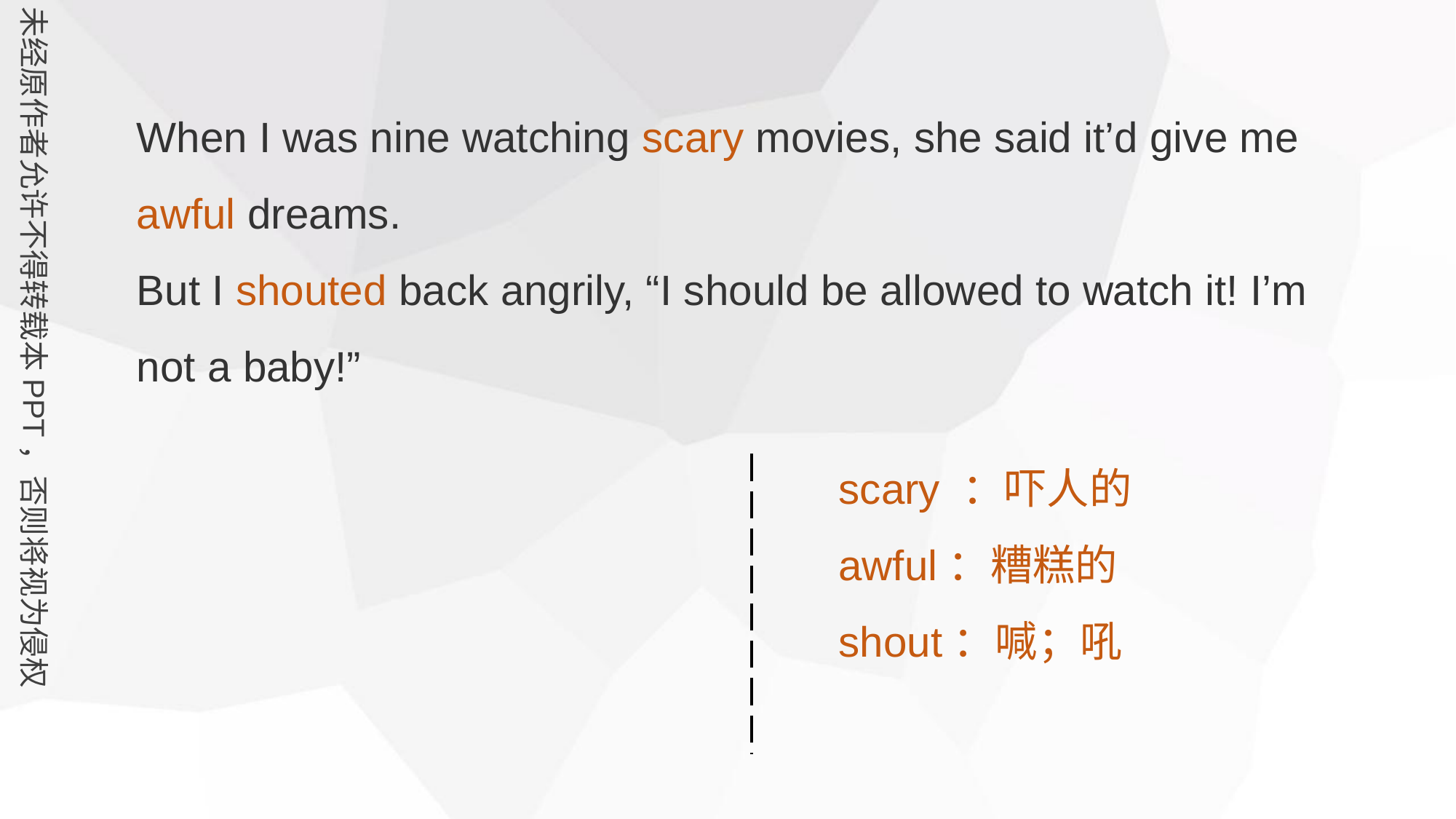

When I was nine watching scary movies, she said it’d give me awful dreams.
But I shouted back angrily, “I should be allowed to watch it! I’m not a baby!”
scary ：吓人的
awful：糟糕的
shout：喊；吼